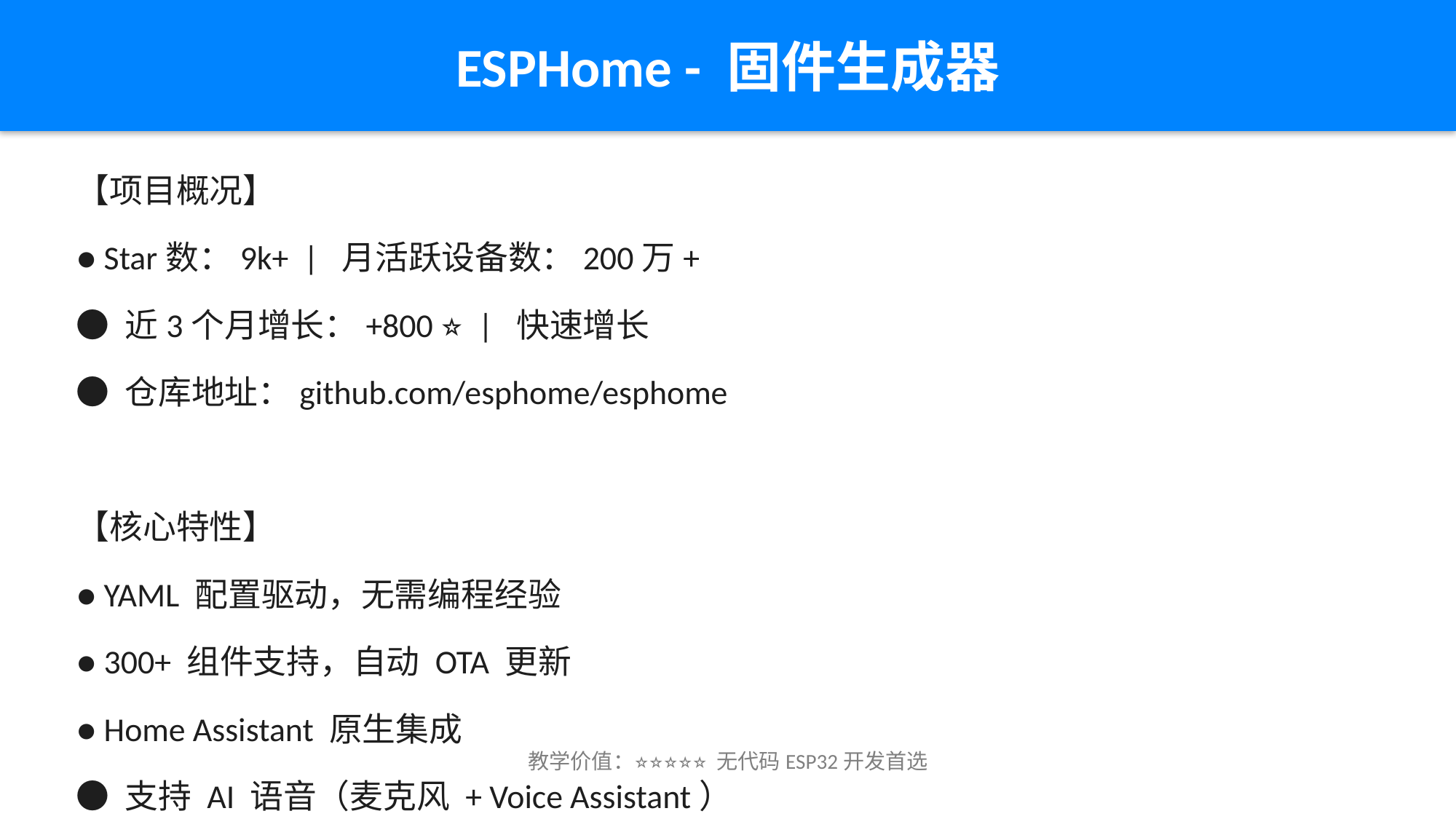

ESPHome - 固件生成器
【项目概况】
● Star数：9k+  |  月活跃设备数：200万+
● 近3个月增长：+800 ⭐  |  快速增长
● 仓库地址：github.com/esphome/esphome

【核心特性】
● YAML 配置驱动，无需编程经验
● 300+ 组件支持，自动 OTA 更新
● Home Assistant 原生集成
● 支持 AI 语音（麦克风 + Voice Assistant）

【优势】与 Home Assistant 完美配合，最适合教学入门
教学价值：⭐⭐⭐⭐⭐  无代码ESP32开发首选